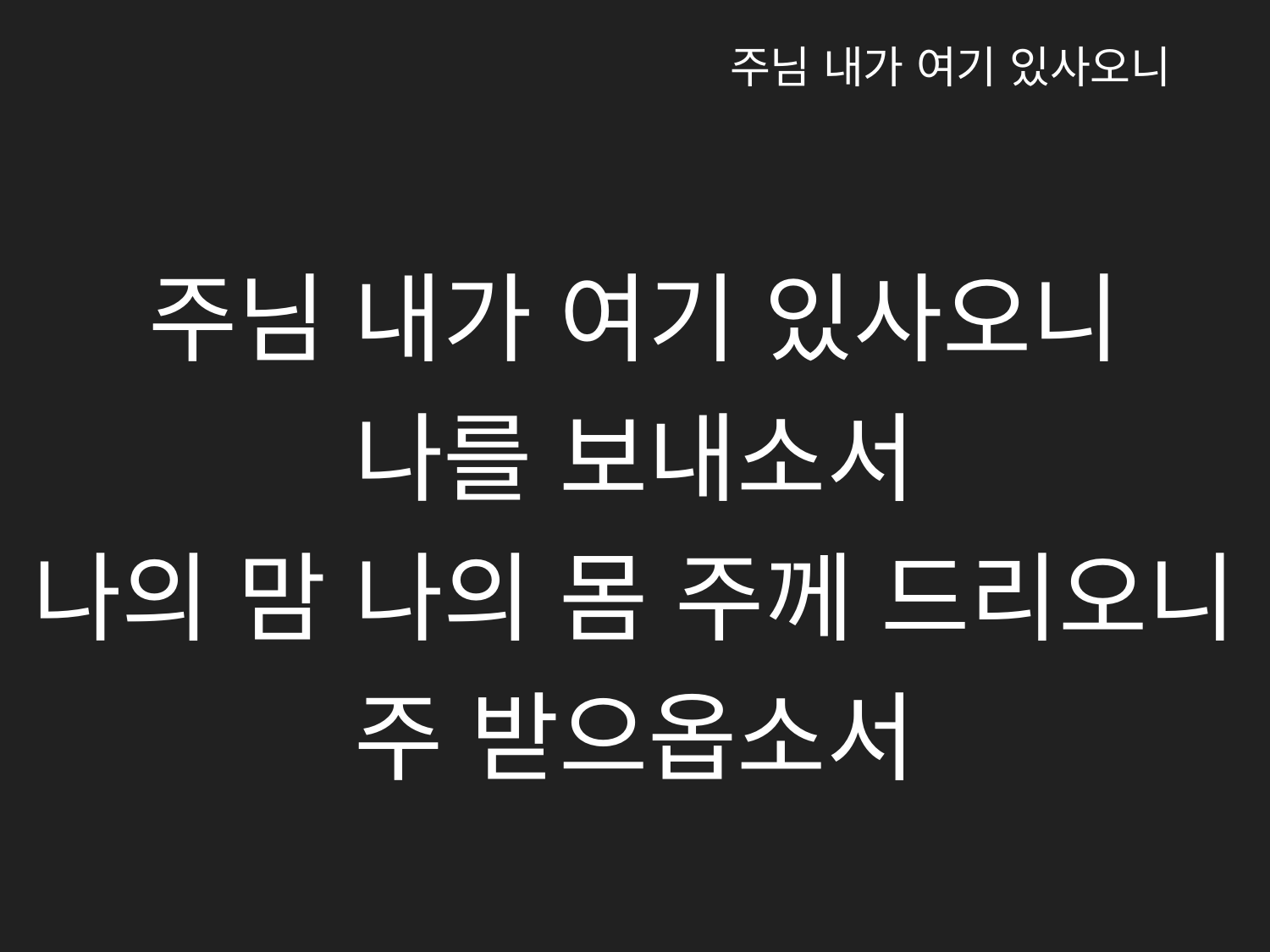

주님 내가 여기 있사오니
주님 내가 여기 있사오니
나를 보내소서
나의 맘 나의 몸 주께 드리오니
주 받으옵소서